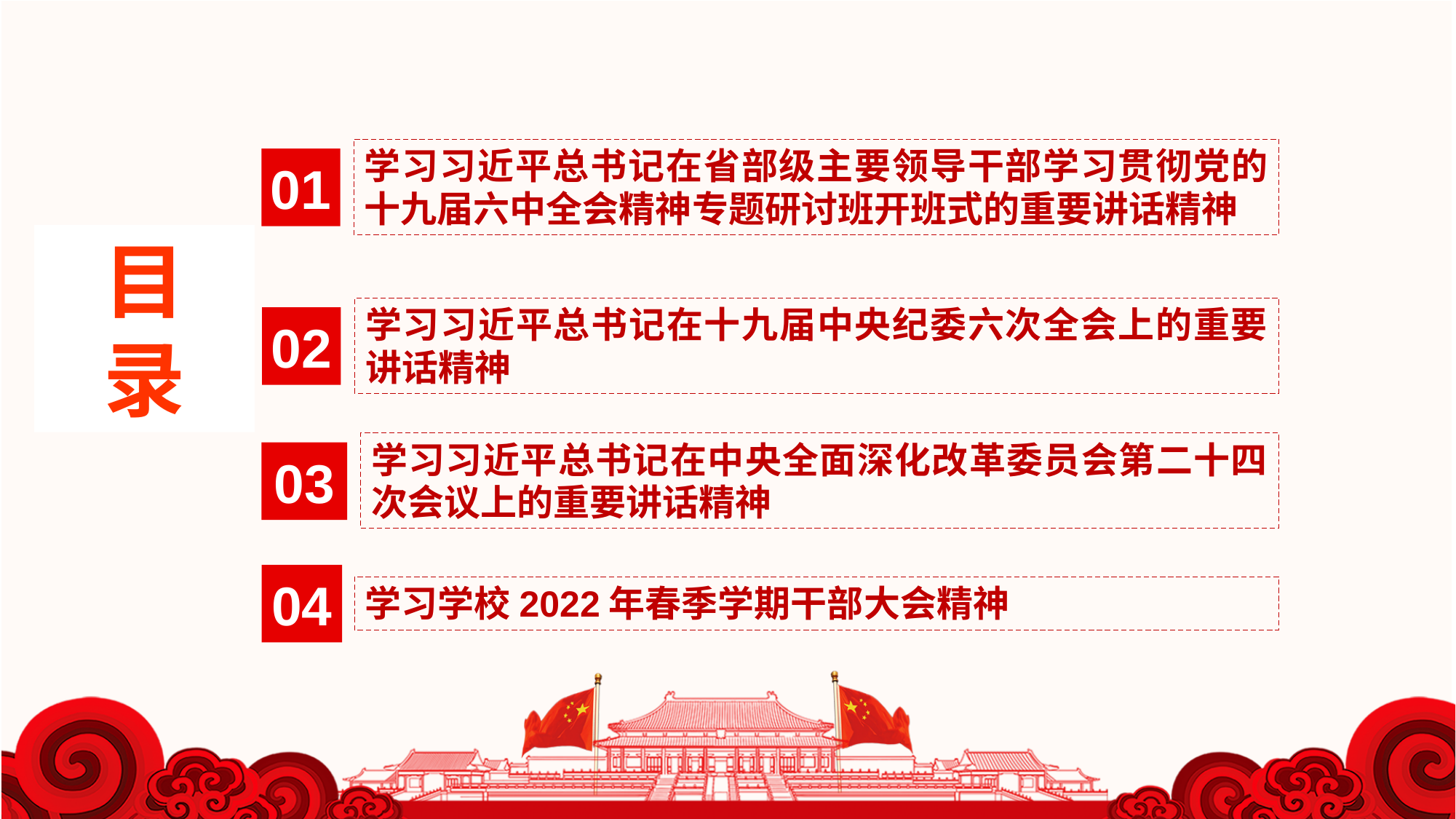

学习习近平总书记在省部级主要领导干部学习贯彻党的十九届六中全会精神专题研讨班开班式的重要讲话精神
01
目
录
学习习近平总书记在十九届中央纪委六次全会上的重要讲话精神
02
学习习近平总书记在中央全面深化改革委员会第二十四次会议上的重要讲话精神
03
04
学习学校2022年春季学期干部大会精神